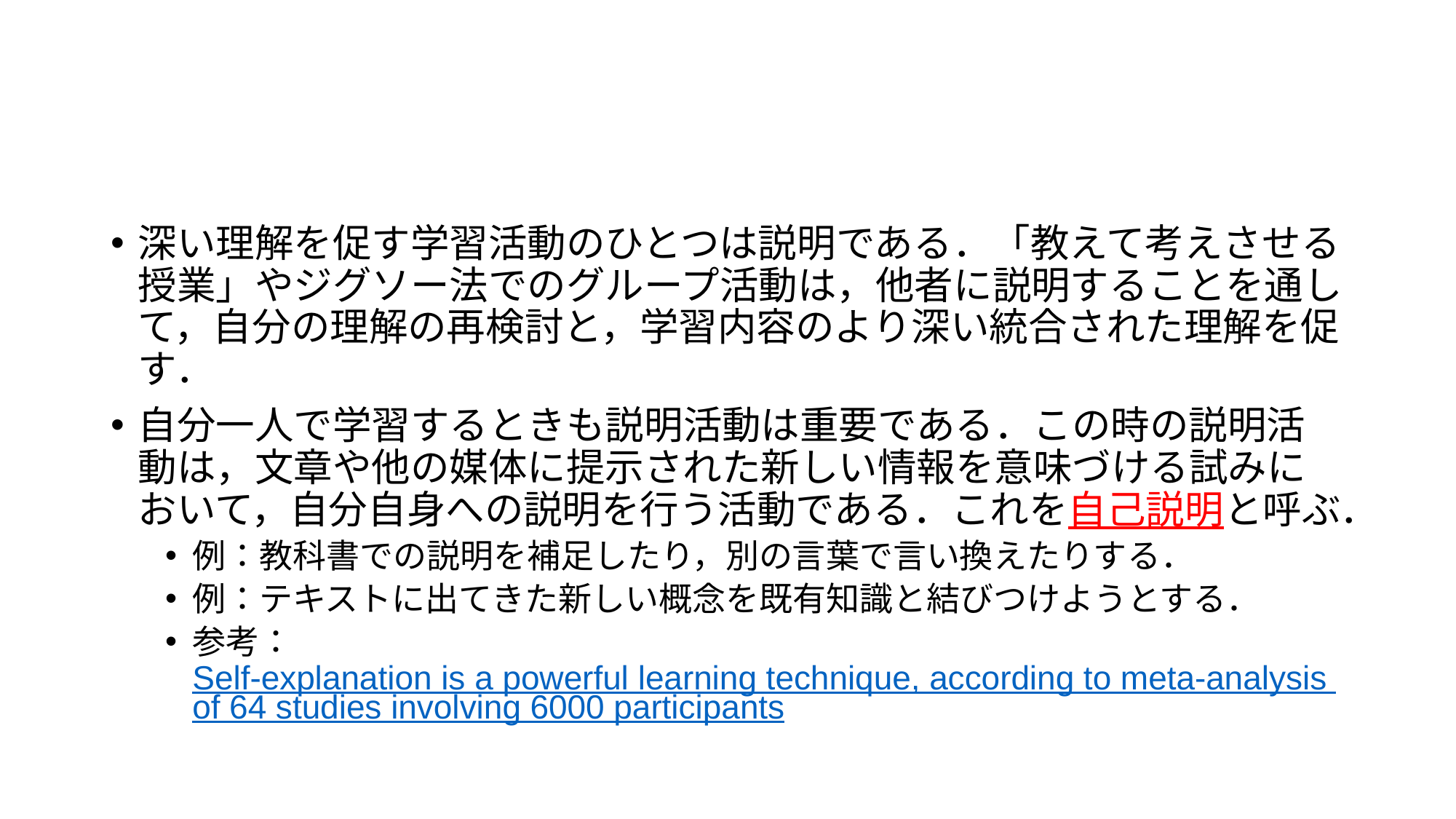

#
深い理解を促す学習活動のひとつは説明である．「教えて考えさせる授業」やジグソー法でのグループ活動は，他者に説明することを通して，自分の理解の再検討と，学習内容のより深い統合された理解を促す．
自分一人で学習するときも説明活動は重要である．この時の説明活動は，文章や他の媒体に提示された新しい情報を意味づける試みにおいて，自分自身への説明を行う活動である．これを自己説明と呼ぶ．
例：教科書での説明を補足したり，別の言葉で言い換えたりする．
例：テキストに出てきた新しい概念を既有知識と結びつけようとする．
参考：Self-explanation is a powerful learning technique, according to meta-analysis of 64 studies involving 6000 participants